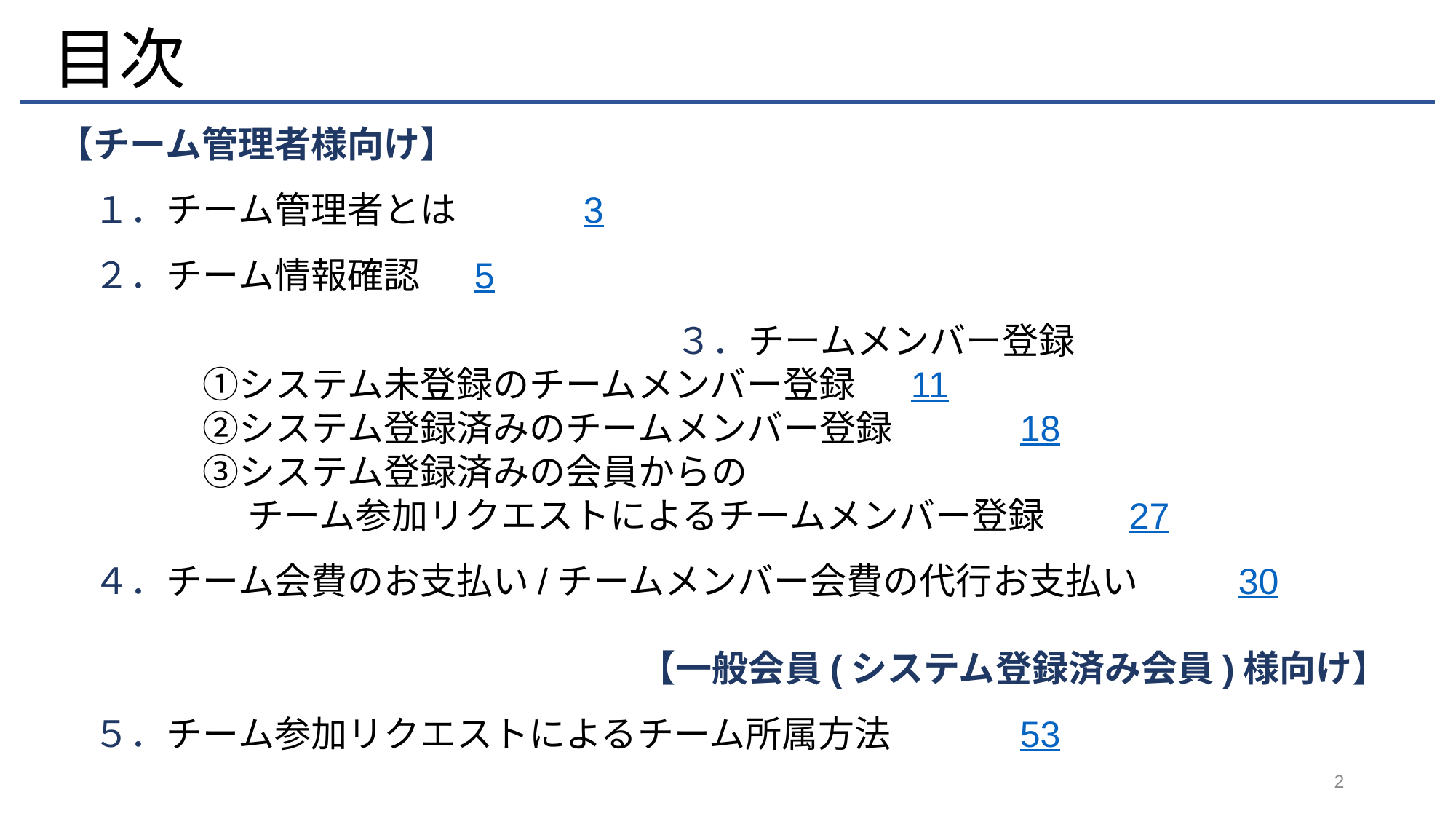

目次
【チーム管理者様向け】
　１．チーム管理者とは 	 3
　２．チーム情報確認 	 5
　３．チームメンバー登録
　　　　①システム未登録のチームメンバー登録 	 11
　　　　②システム登録済みのチームメンバー登録 	 18
　　　　③システム登録済みの会員からの
　　　　　 チーム参加リクエストによるチームメンバー登録 	 27
　４．チーム会費のお支払い/チームメンバー会費の代行お支払い 	 30

【一般会員(システム登録済み会員)様向け】
　５．チーム参加リクエストによるチーム所属方法 	 53
2